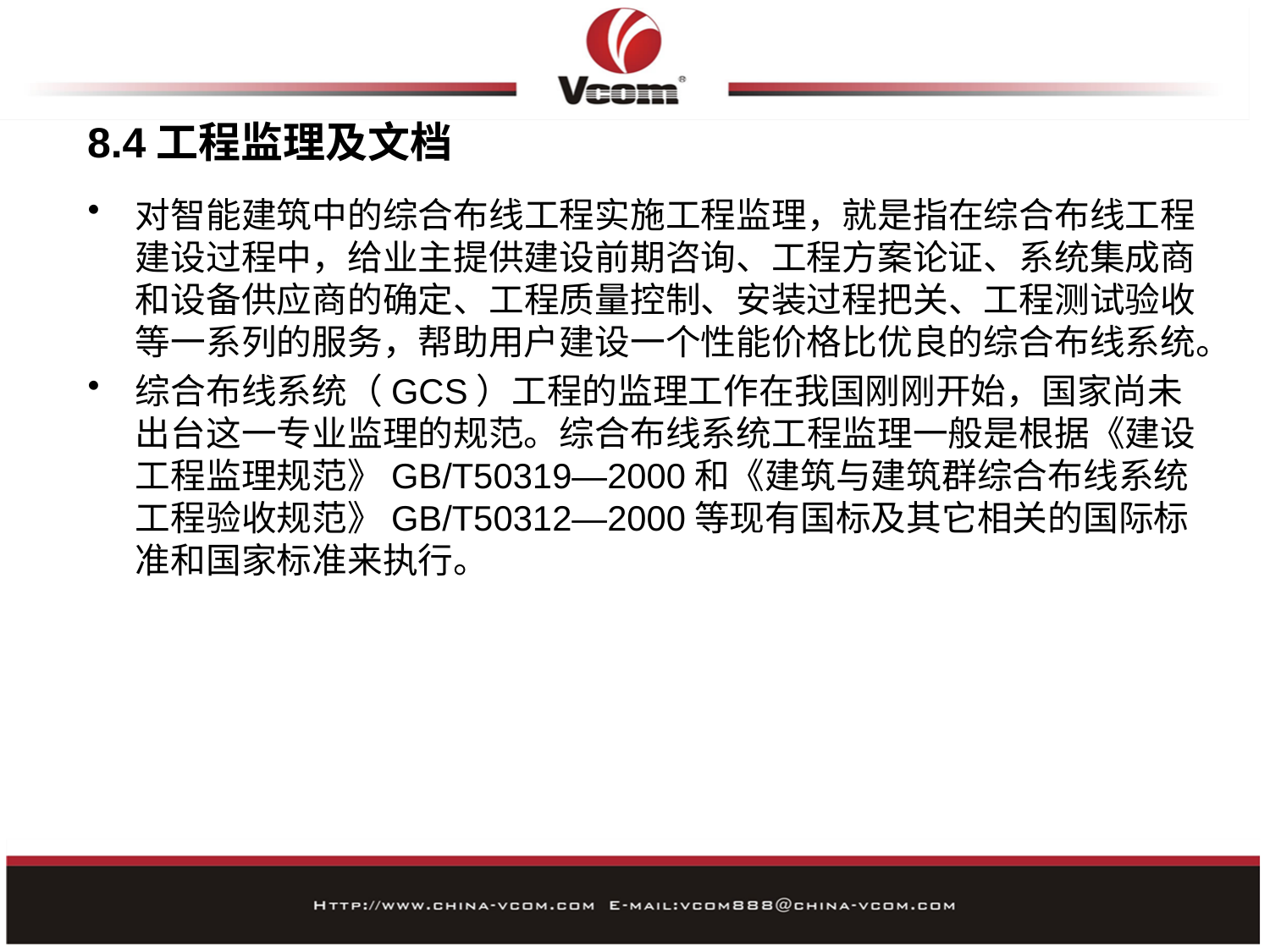

8.4工程监理及文档
对智能建筑中的综合布线工程实施工程监理，就是指在综合布线工程建设过程中，给业主提供建设前期咨询、工程方案论证、系统集成商和设备供应商的确定、工程质量控制、安装过程把关、工程测试验收等一系列的服务，帮助用户建设一个性能价格比优良的综合布线系统。
综合布线系统（GCS）工程的监理工作在我国刚刚开始，国家尚未出台这一专业监理的规范。综合布线系统工程监理一般是根据《建设工程监理规范》GB/T50319—2000和《建筑与建筑群综合布线系统工程验收规范》GB/T50312—2000等现有国标及其它相关的国际标准和国家标准来执行。